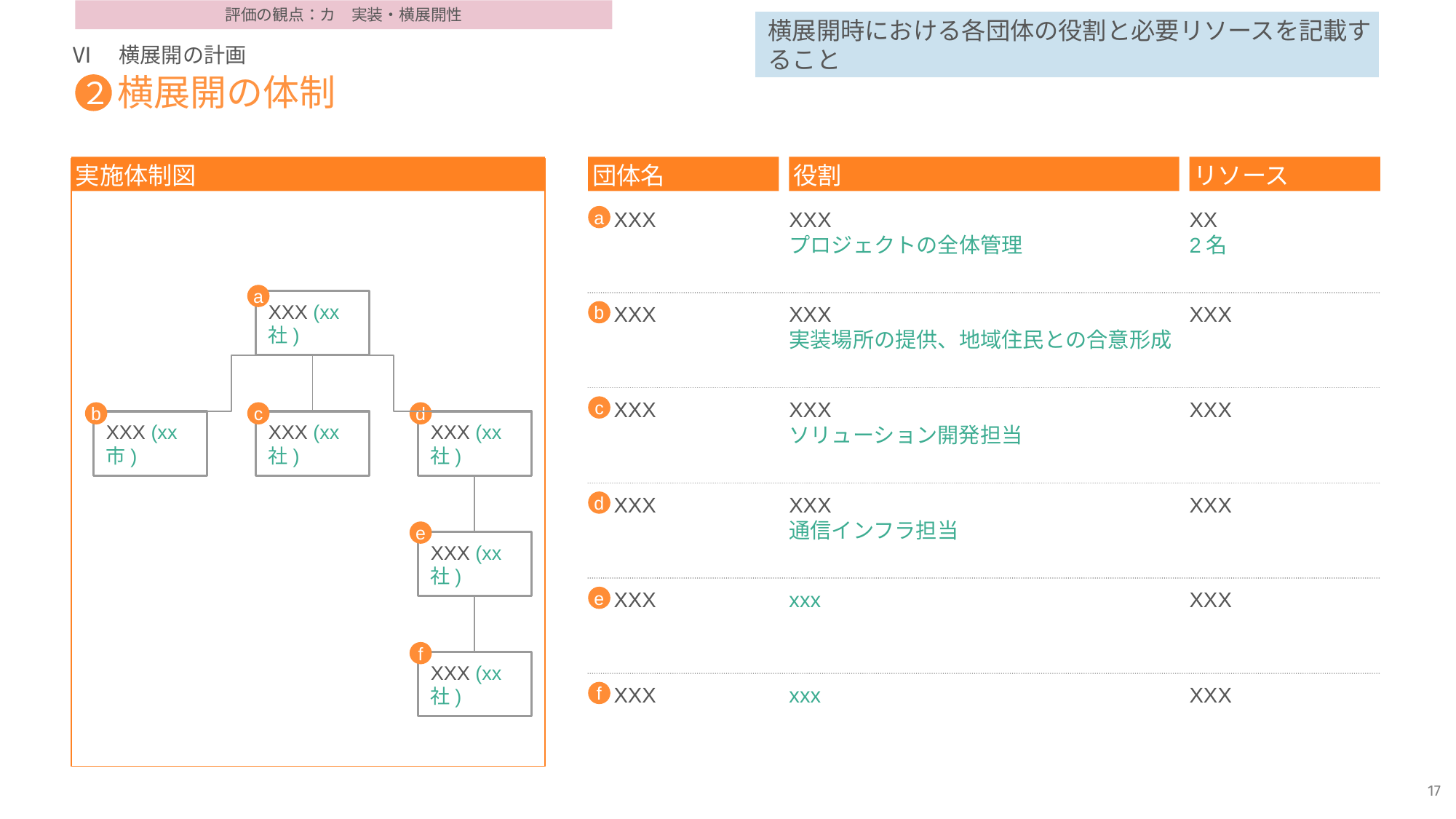

評価の観点：カ　実装・横展開性
横展開時における各団体の役割と必要リソースを記載すること
Ⅵ　横展開の計画
２
# 横展開の体制
実施体制図
団体名
役割
リソース

a
XXX
XXX
プロジェクトの全体管理
XX
2名
a
XXX (xx社)
b
c
d
XXX (xx市)
XXX (xx社)
XXX (xx社)
e
XXX (xx社)
f
XXX (xx社)
b
XXX
XXX
実装場所の提供、地域住民との合意形成
XXX
c
XXX
XXX
ソリューション開発担当
XXX
d
XXX
XXX
通信インフラ担当
XXX
e
XXX
xxx
XXX
XXX
xxx
XXX
f